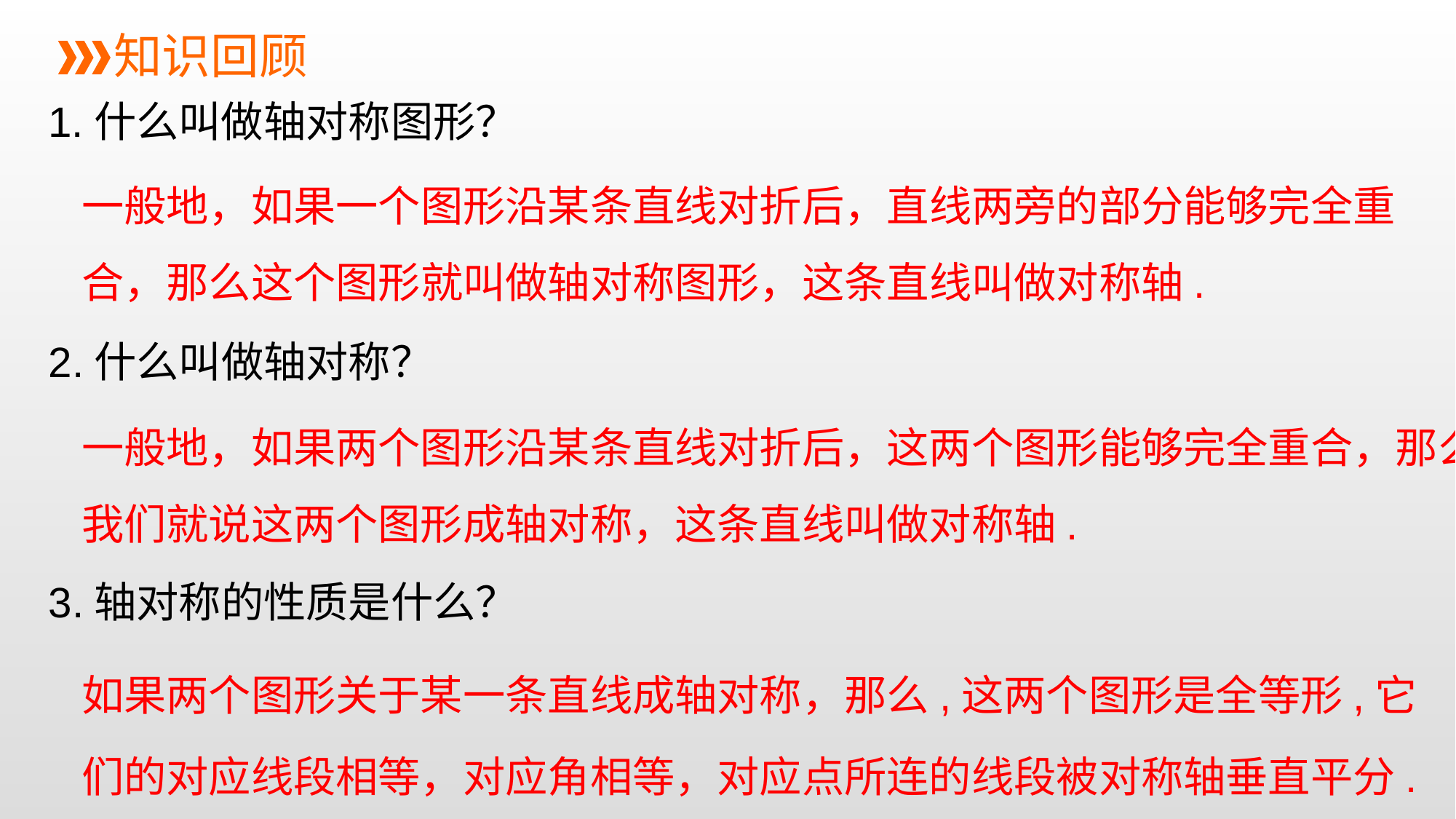

知识回顾

1.什么叫做轴对称图形？
一般地，如果一个图形沿某条直线对折后，直线两旁的部分能够完全重合，那么这个图形就叫做轴对称图形，这条直线叫做对称轴.
2.什么叫做轴对称？
一般地，如果两个图形沿某条直线对折后，这两个图形能够完全重合，那么我们就说这两个图形成轴对称，这条直线叫做对称轴.
3.轴对称的性质是什么？
如果两个图形关于某一条直线成轴对称，那么,这两个图形是全等形,它们的对应线段相等，对应角相等，对应点所连的线段被对称轴垂直平分.